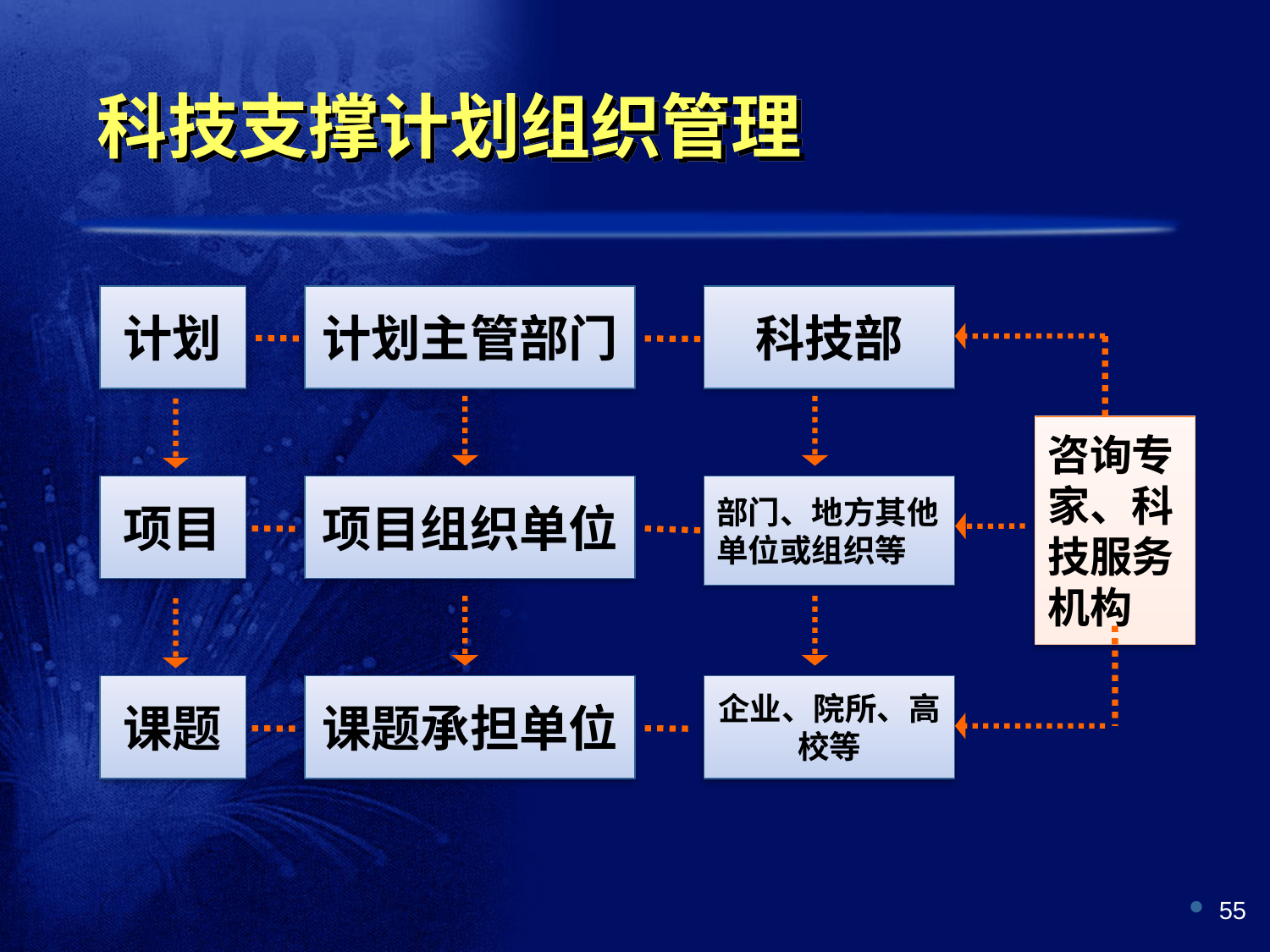

科技支撑计划组织管理
计划
计划主管部门
科技部

咨询专家、科技服务机构
项目
项目组织单位
部门、地方其他单位或组织等

课题
课题承担单位
企业、院所、高校等

55